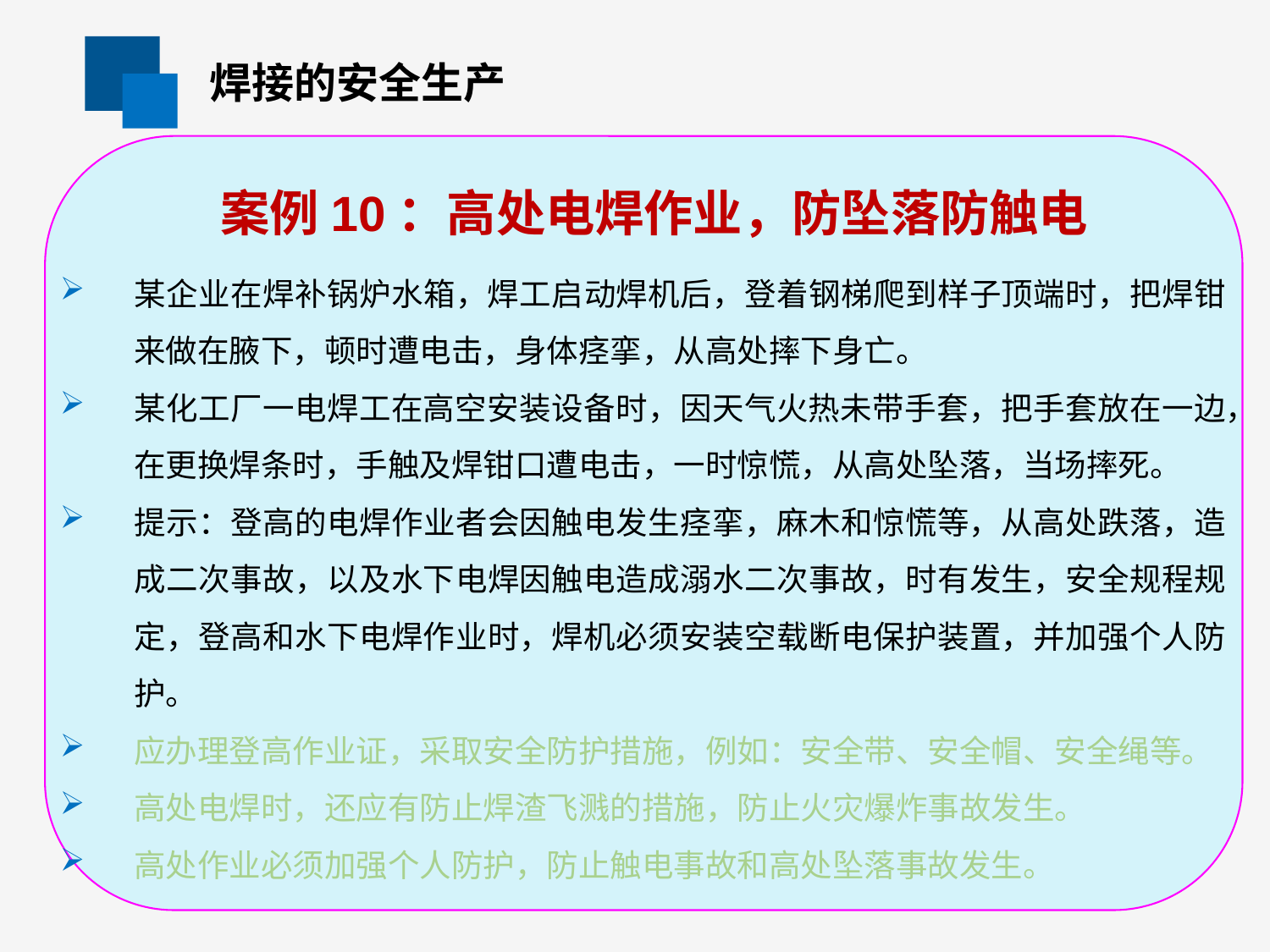

焊接的安全生产

案例10：高处电焊作业，防坠落防触电
某企业在焊补锅炉水箱，焊工启动焊机后，登着钢梯爬到样子顶端时，把焊钳来做在腋下，顿时遭电击，身体痉挛，从高处摔下身亡。
某化工厂一电焊工在高空安装设备时，因天气火热未带手套，把手套放在一边，在更换焊条时，手触及焊钳口遭电击，一时惊慌，从高处坠落，当场摔死。
提示：登高的电焊作业者会因触电发生痉挛，麻木和惊慌等，从高处跌落，造成二次事故，以及水下电焊因触电造成溺水二次事故，时有发生，安全规程规定，登高和水下电焊作业时，焊机必须安装空载断电保护装置，并加强个人防护。
应办理登高作业证，采取安全防护措施，例如：安全带、安全帽、安全绳等。
高处电焊时，还应有防止焊渣飞溅的措施，防止火灾爆炸事故发生。
高处作业必须加强个人防护，防止触电事故和高处坠落事故发生。